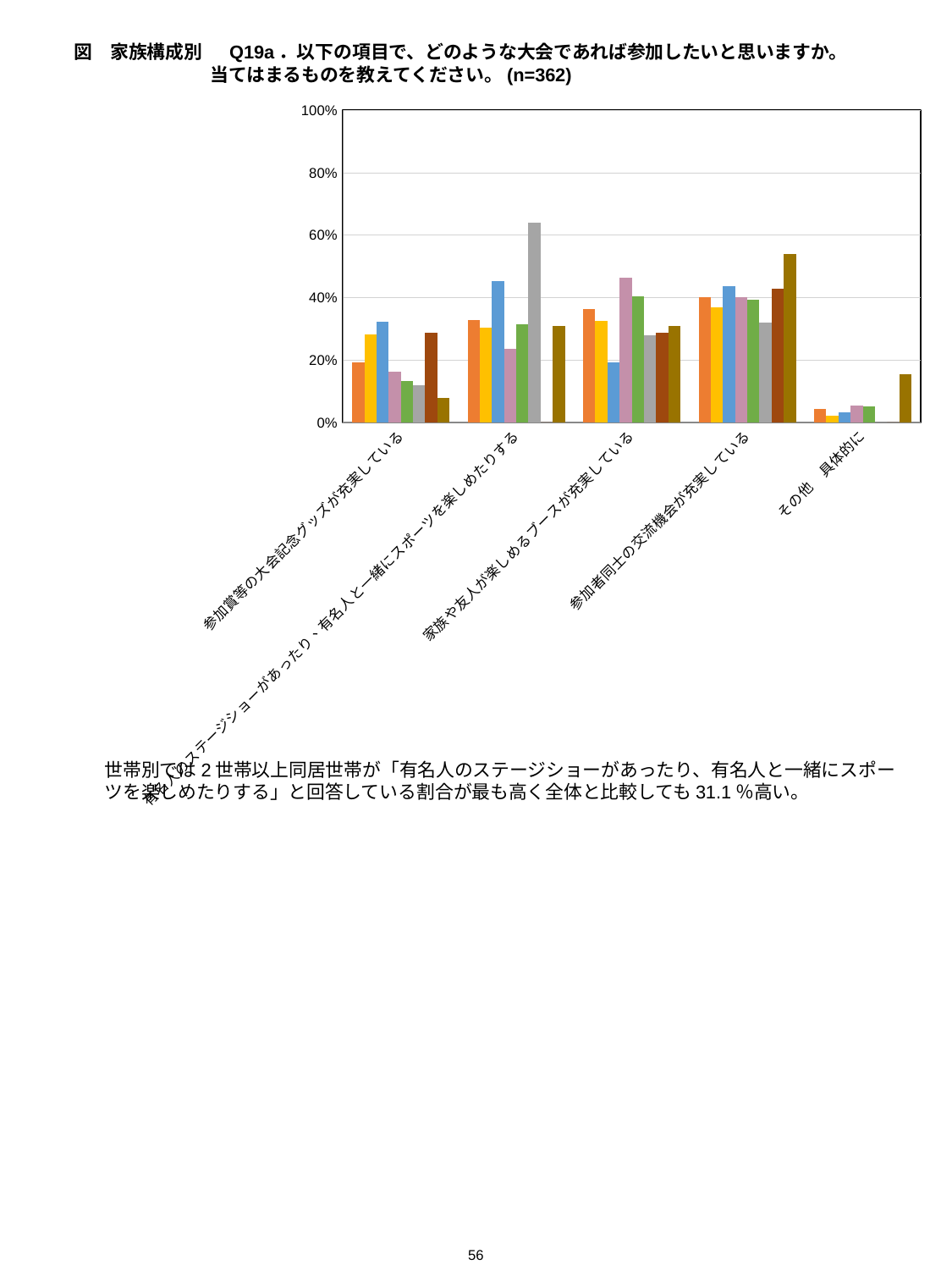

図　家族構成別　 Q19a．以下の項目で、どのような大会であれば参加したいと思いますか。
当てはまるものを教えてください。(n=362)

### Chart

| Category | 全体(n=362) | 一人暮らし(n=46) | 親と同居（未婚）(n=62) | 夫婦のみ(n=110) | 夫婦と子供(n=99) | ２世帯以上同居（例：夫婦世帯と親世帯の同居等）(n=25) | 答えたくない(n=7) | その他(n=13) |
|---|---|---|---|---|---|---|---|---|
| 参加賞等の大会記念グッズが充実している | 19.337016574585633 | 28.26086956521739 | 32.25806451612903 | 16.363636363636363 | 13.13131313131313 | 12.0 | 28.57142857142857 | 7.6923076923076925 |
| 有名人のステージショーがあったり、有名人と一緒にスポーツを楽しめたりする | 32.872928176795575 | 30.434782608695652 | 45.16129032258064 | 23.636363636363637 | 31.31313131313131 | 64.0 | 0.0 | 30.769230769230766 |
| 家族や友人が楽しめるブースが充実している | 36.1878453038674 | 32.608695652173914 | 19.35483870967742 | 46.36363636363636 | 40.40404040404041 | 28.0 | 28.57142857142857 | 30.769230769230766 |
| 参加者同士の交流機会が充実している | 40.05524861878453 | 36.95652173913044 | 43.54838709677419 | 40.0 | 39.3939393939394 | 32.0 | 42.85714285714286 | 53.84615384615385 |
| その他　具体的に | 4.419889502762431 | 2.1739130434782608 | 3.2258064516129035 | 5.454545454545454 | 5.05050505050505 | 0.0 | 0.0 | 15.384615384615383 |
世帯別では2世帯以上同居世帯が「有名人のステージショーがあったり、有名人と一緒にスポーツを楽しめたりする」と回答している割合が最も高く全体と比較しても31.1％高い。
56